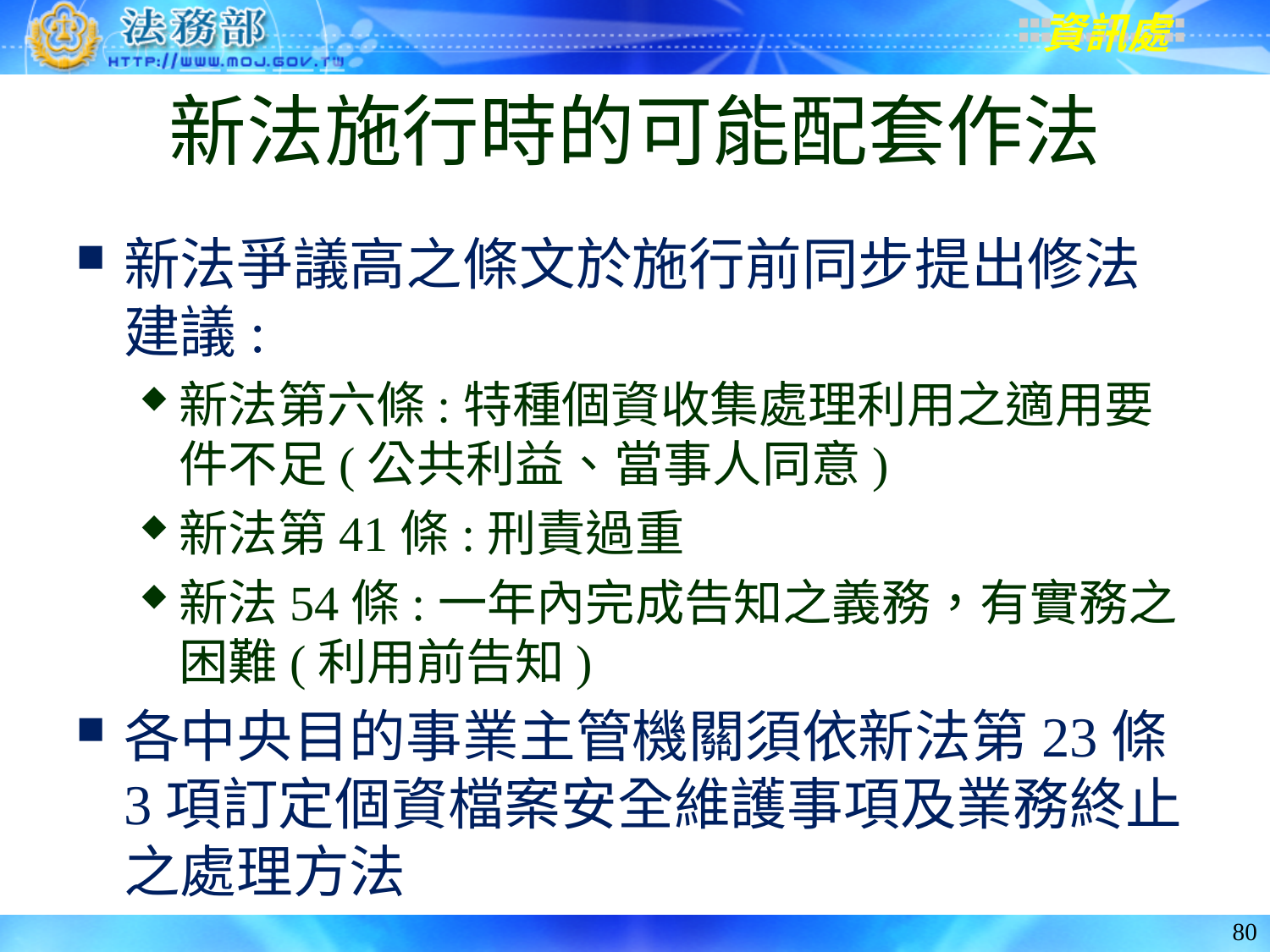

# 新法施行時的可能配套作法
新法爭議高之條文於施行前同步提出修法建議:
新法第六條:特種個資收集處理利用之適用要件不足(公共利益、當事人同意)
新法第41條:刑責過重
新法54條:一年內完成告知之義務，有實務之困難(利用前告知)
各中央目的事業主管機關須依新法第23條3項訂定個資檔案安全維護事項及業務終止之處理方法